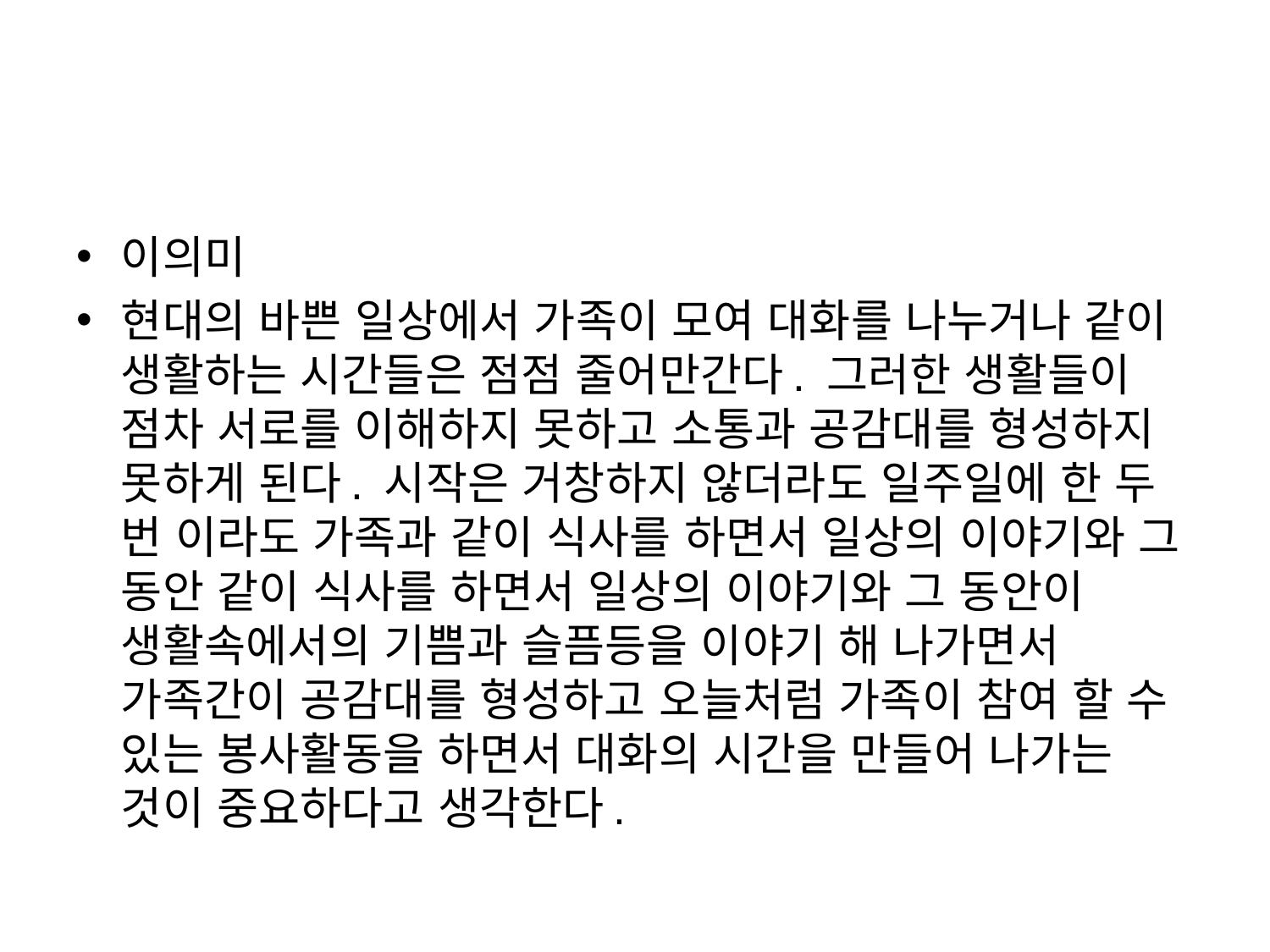

#
이의미
현대의 바쁜 일상에서 가족이 모여 대화를 나누거나 같이 생활하는 시간들은 점점 줄어만간다. 그러한 생활들이 점차 서로를 이해하지 못하고 소통과 공감대를 형성하지 못하게 된다. 시작은 거창하지 않더라도 일주일에 한 두 번 이라도 가족과 같이 식사를 하면서 일상의 이야기와 그 동안 같이 식사를 하면서 일상의 이야기와 그 동안이 생활속에서의 기쁨과 슬픔등을 이야기 해 나가면서 가족간이 공감대를 형성하고 오늘처럼 가족이 참여 할 수 있는 봉사활동을 하면서 대화의 시간을 만들어 나가는 것이 중요하다고 생각한다.